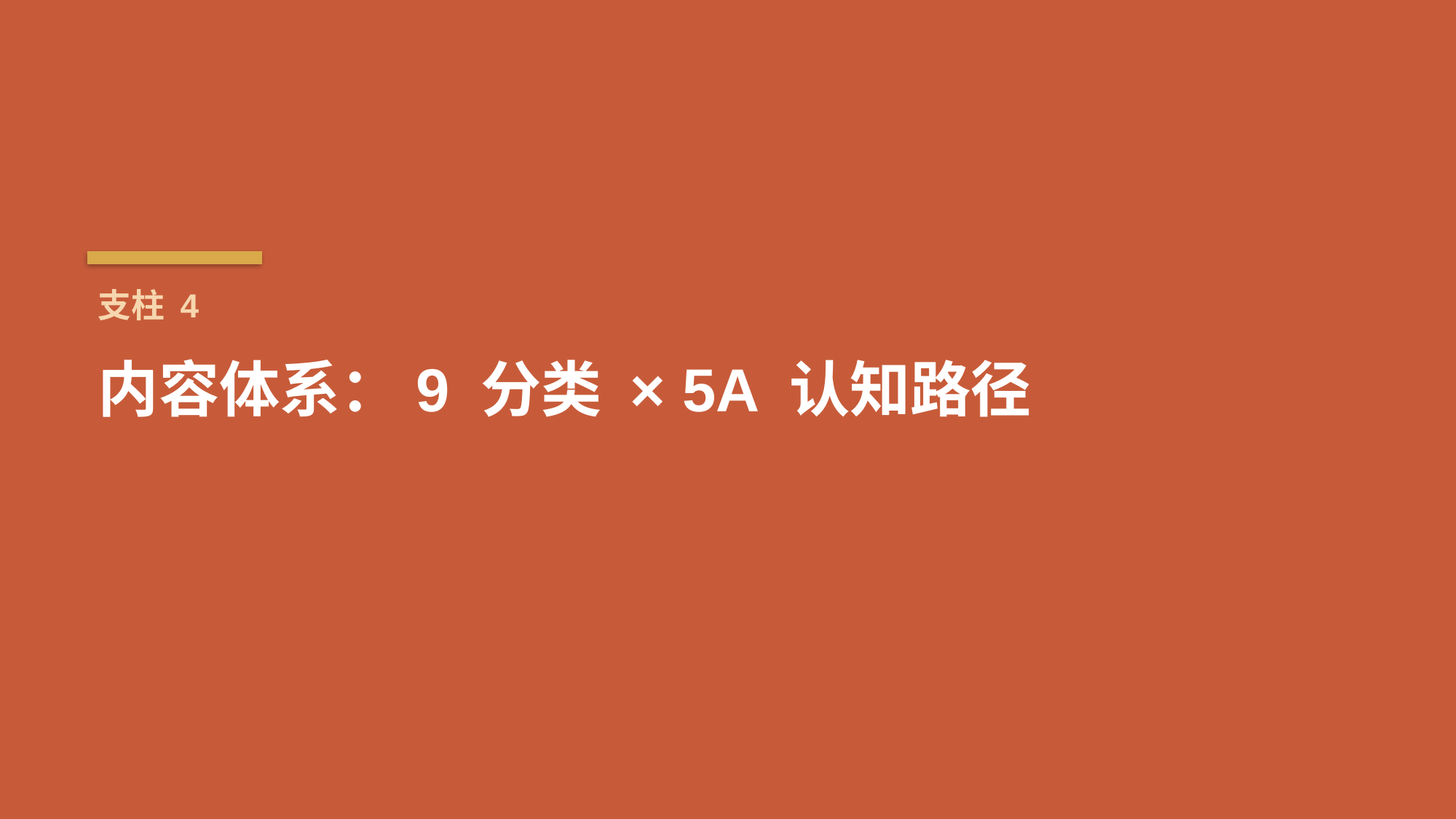

支柱 4
内容体系：9 分类 × 5A 认知路径